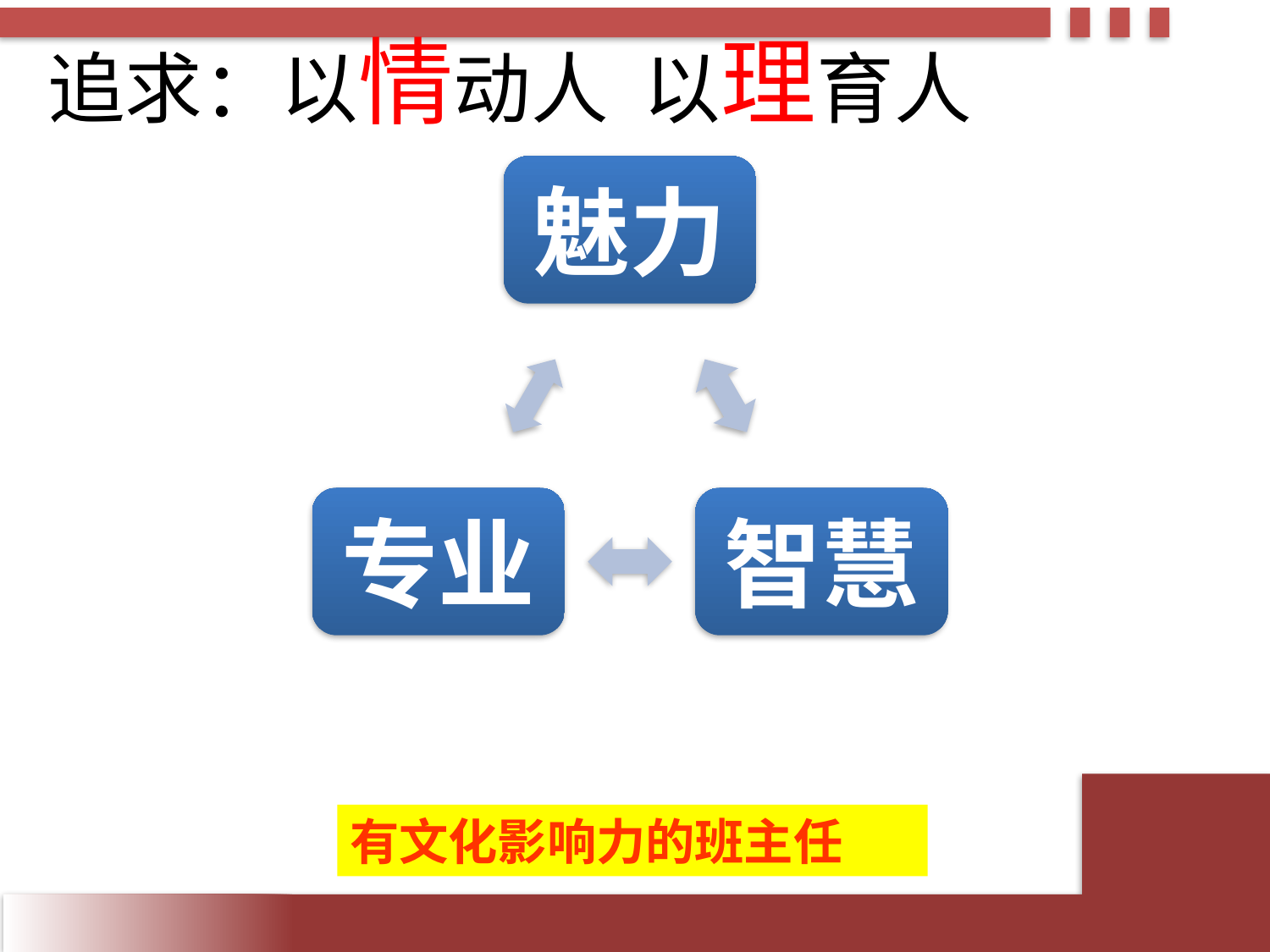

# 追求：以情动人  以理育人
魅力
智慧
专业
有文化影响力的班主任